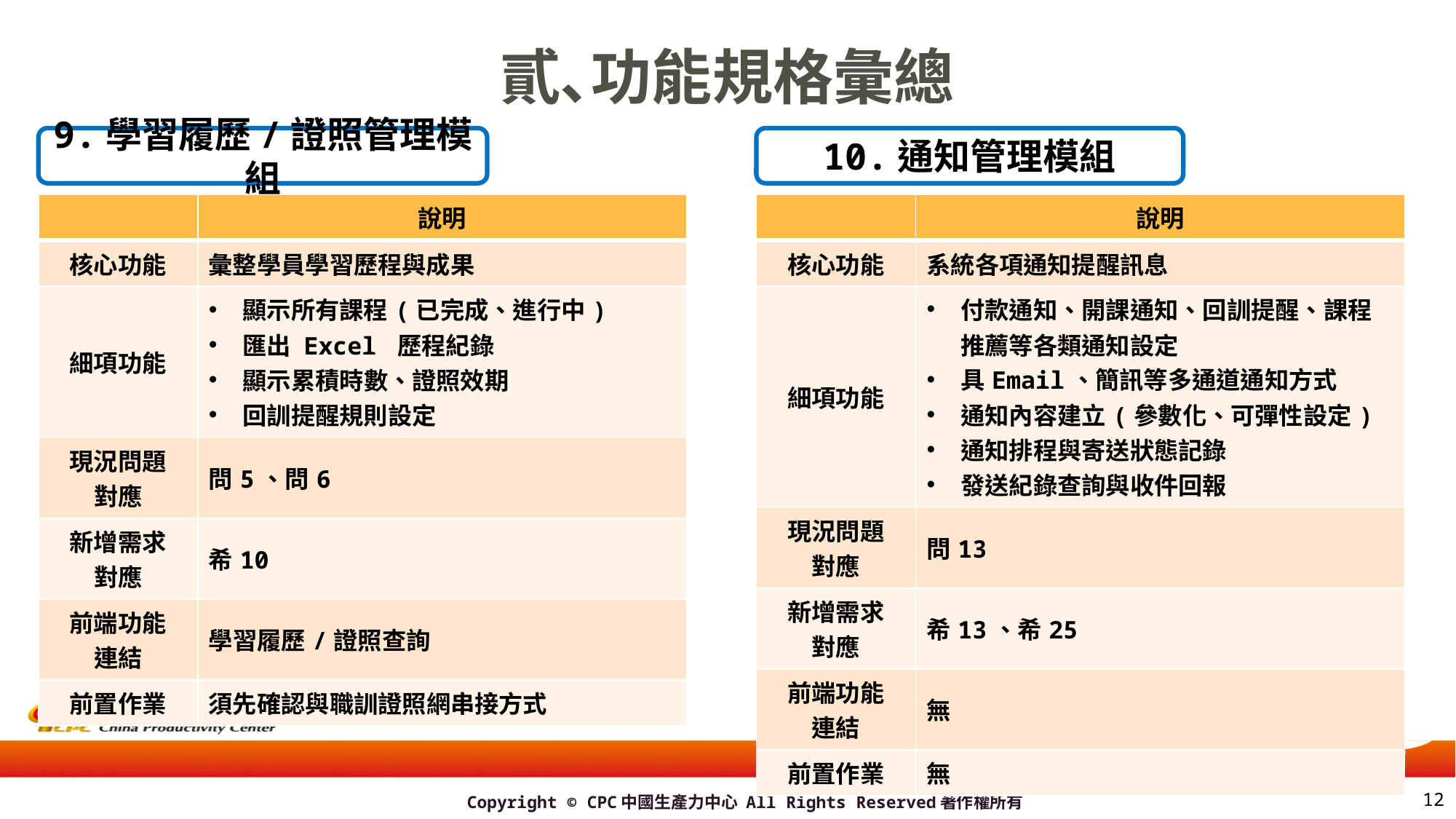

# 貳､功能規格彙總
9.學習履歷/證照管理模組
10.通知管理模組
|  | 說明 |
| --- | --- |
| 核心功能 | 彙整學員學習歷程與成果 |
| 細項功能 | 顯示所有課程(已完成、進行中) 匯出 Excel 歷程紀錄 顯示累積時數、證照效期 回訓提醒規則設定 |
| 現況問題 對應 | 問5、問6 |
| 新增需求 對應 | 希10 |
| 前端功能 連結 | 學習履歷/證照查詢 |
| 前置作業 | 須先確認與職訓證照網串接方式 |
|  | 說明 |
| --- | --- |
| 核心功能 | 系統各項通知提醒訊息 |
| 細項功能 | 付款通知、開課通知、回訓提醒、課程推薦等各類通知設定 具Email、簡訊等多通道通知方式 通知內容建立(參數化、可彈性設定) 通知排程與寄送狀態記錄 發送紀錄查詢與收件回報 |
| 現況問題 對應 | 問13 |
| 新增需求 對應 | 希13、希25 |
| 前端功能 連結 | 無 |
| 前置作業 | 無 |
12